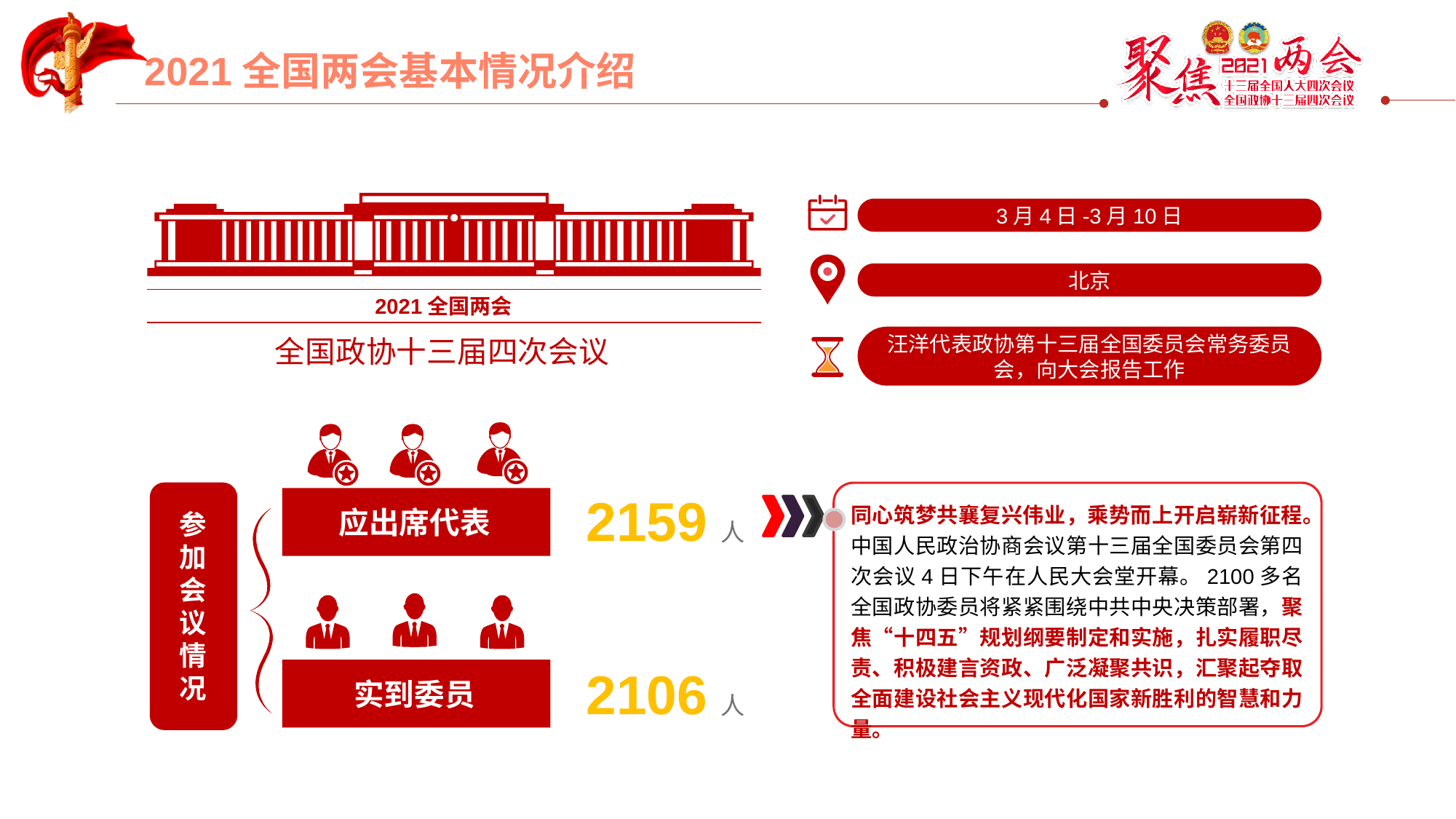

延迟符

3月4日-3月10日

北京
2021全国两会
汪洋代表政协第十三届全国委员会常务委员会，向大会报告工作
全国政协十三届四次会议

应出席代表
2159人

参
加
会
议
情
况

实到委员
2106人

同心筑梦共襄复兴伟业，乘势而上开启崭新征程。中国人民政治协商会议第十三届全国委员会第四次会议4日下午在人民大会堂开幕。2100多名全国政协委员将紧紧围绕中共中央决策部署，聚焦“十四五”规划纲要制定和实施，扎实履职尽责、积极建言资政、广泛凝聚共识，汇聚起夺取全面建设社会主义现代化国家新胜利的智慧和力量。